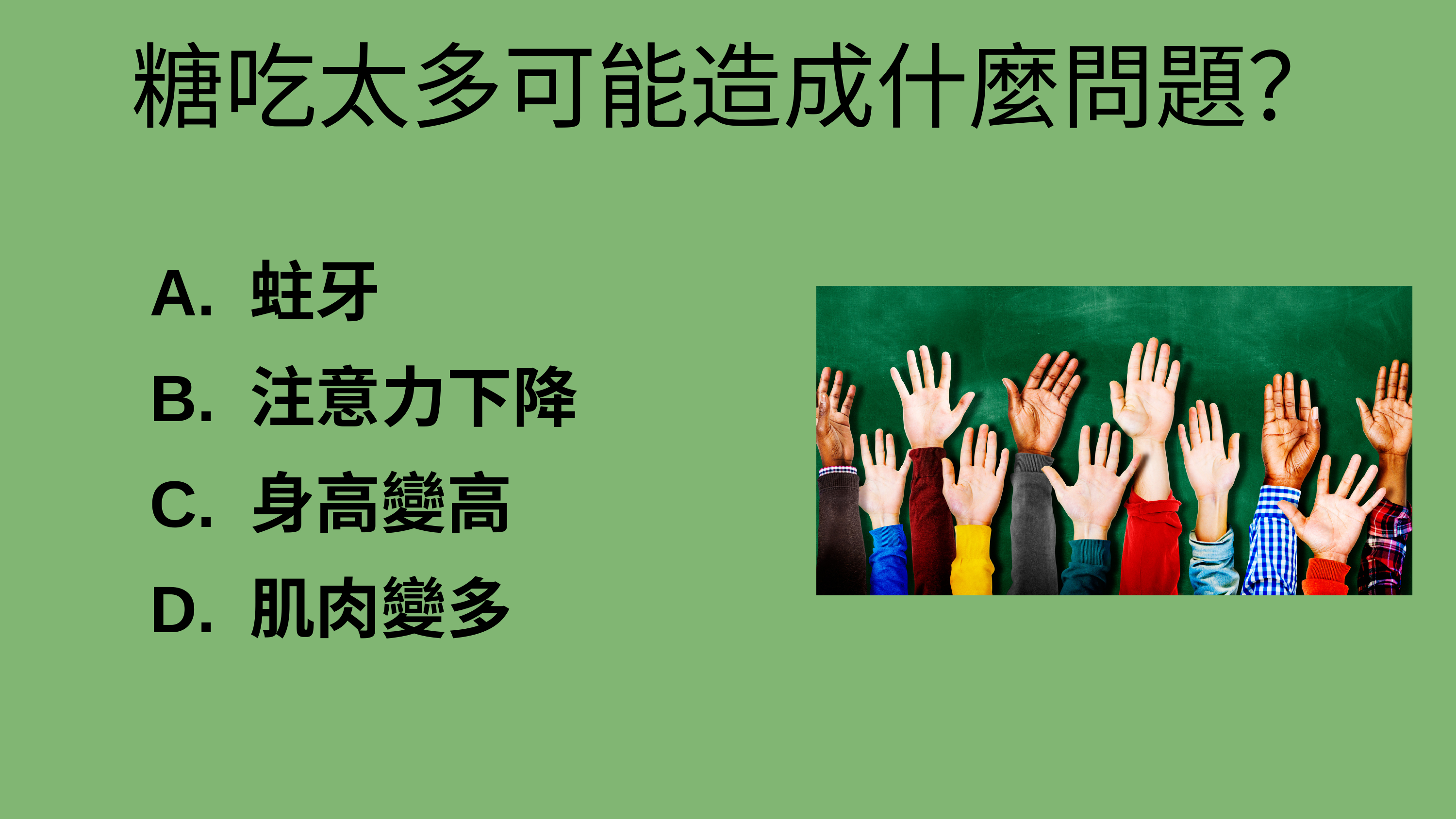

糖吃太多可能造成什麼問題？
 A. 蛀牙
 B. 注意力下降
 C. 身高變高
 D. 肌肉變多